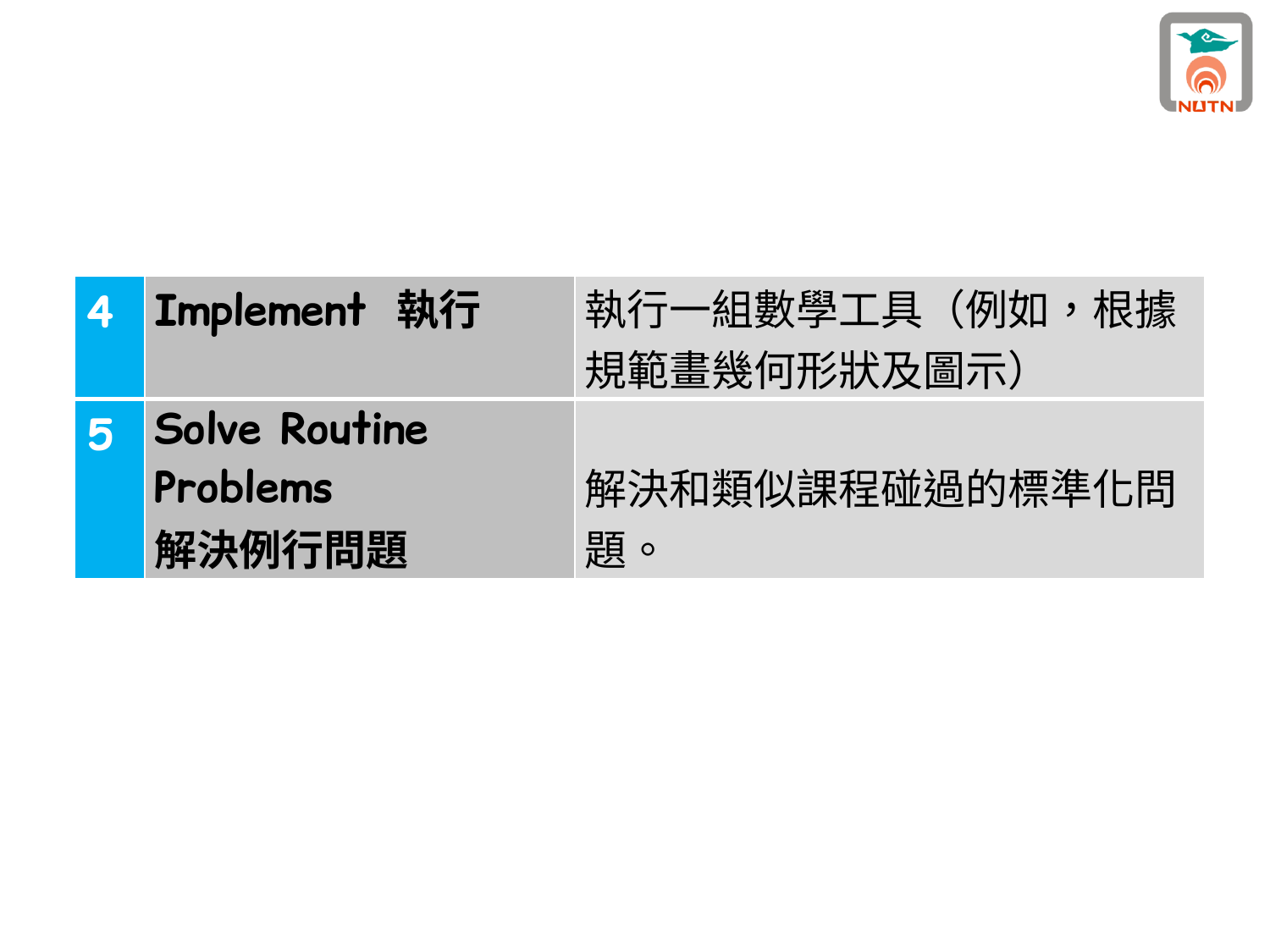

| 4 | Implement 執行 | 執行一組數學工具（例如，根據規範畫幾何形狀及圖示） |
| --- | --- | --- |
| 5 | Solve Routine Problems 解決例行問題 | 解決和類似課程碰過的標準化問題。 |